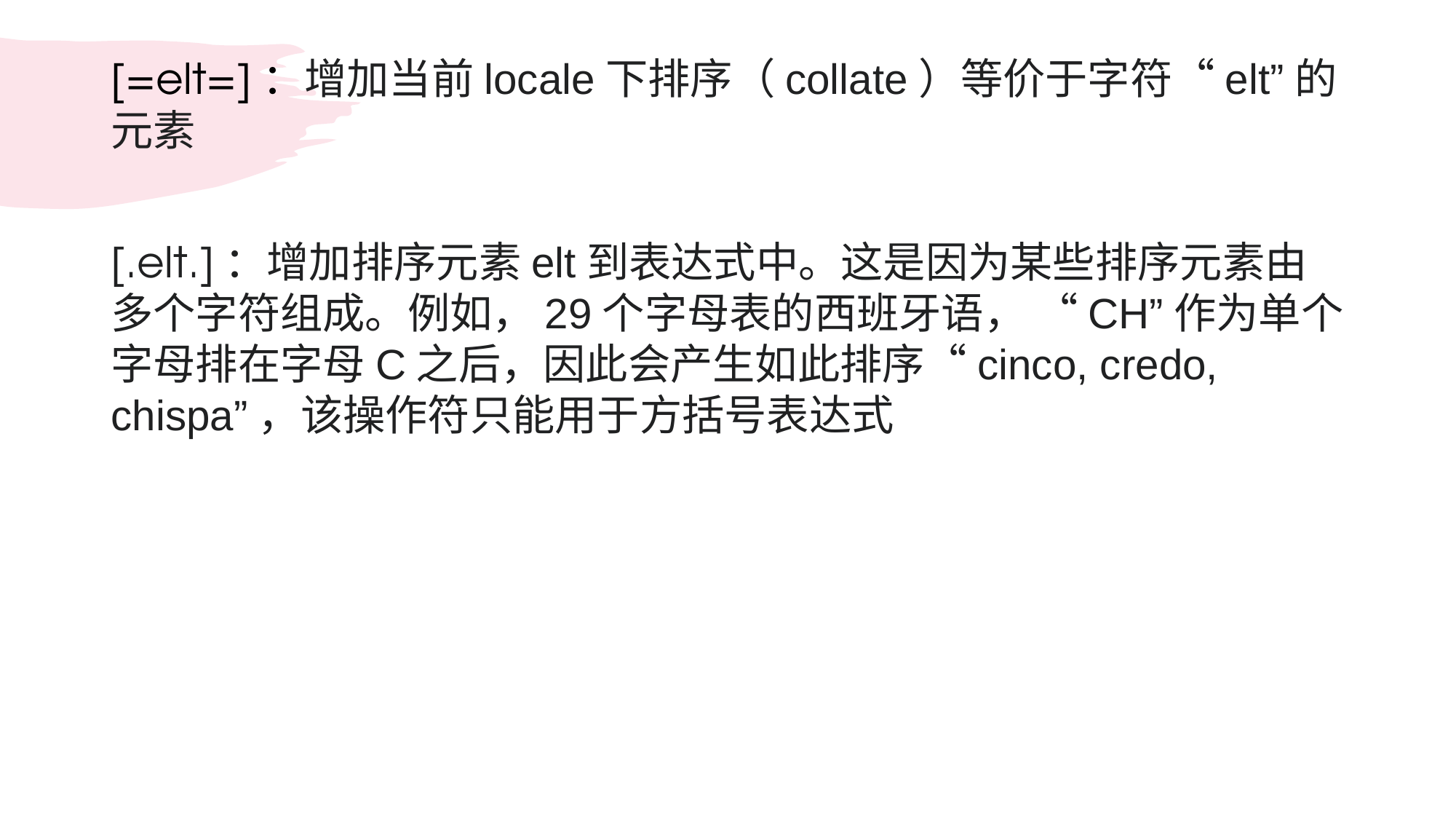

[=elt=]：增加当前locale下排序（collate）等价于字符“elt”的元素

[.elt.]：增加排序元素elt到表达式中。这是因为某些排序元素由多个字符组成。例如，29个字母表的西班牙语， “CH”作为单个字母排在字母C之后，因此会产生如此排序“cinco, credo, chispa”，该操作符只能用于方括号表达式